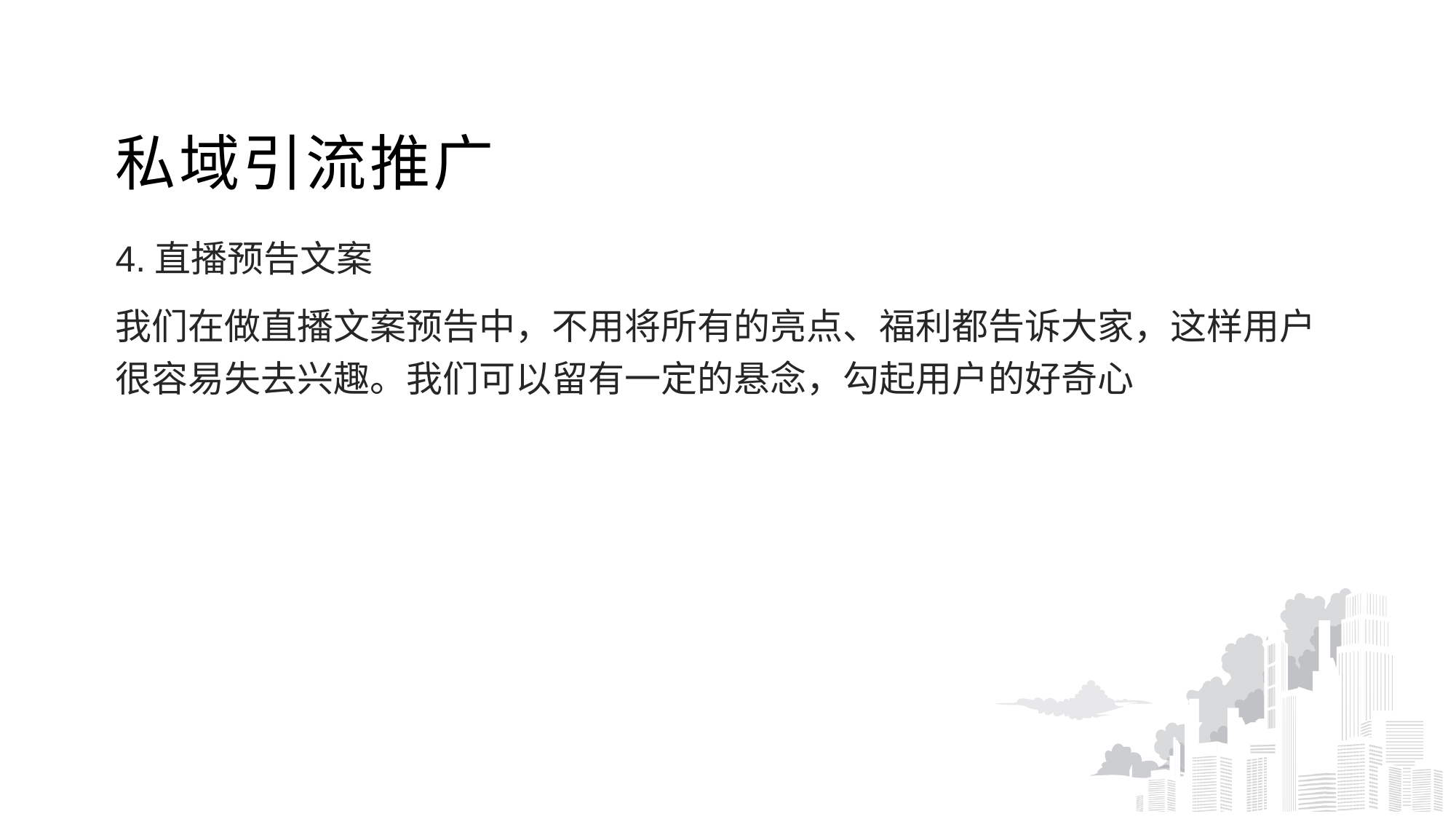

# 私域引流推广
4.直播预告文案
我们在做直播文案预告中，不用将所有的亮点、福利都告诉大家，这样用户很容易失去兴趣。我们可以留有一定的悬念，勾起用户的好奇心